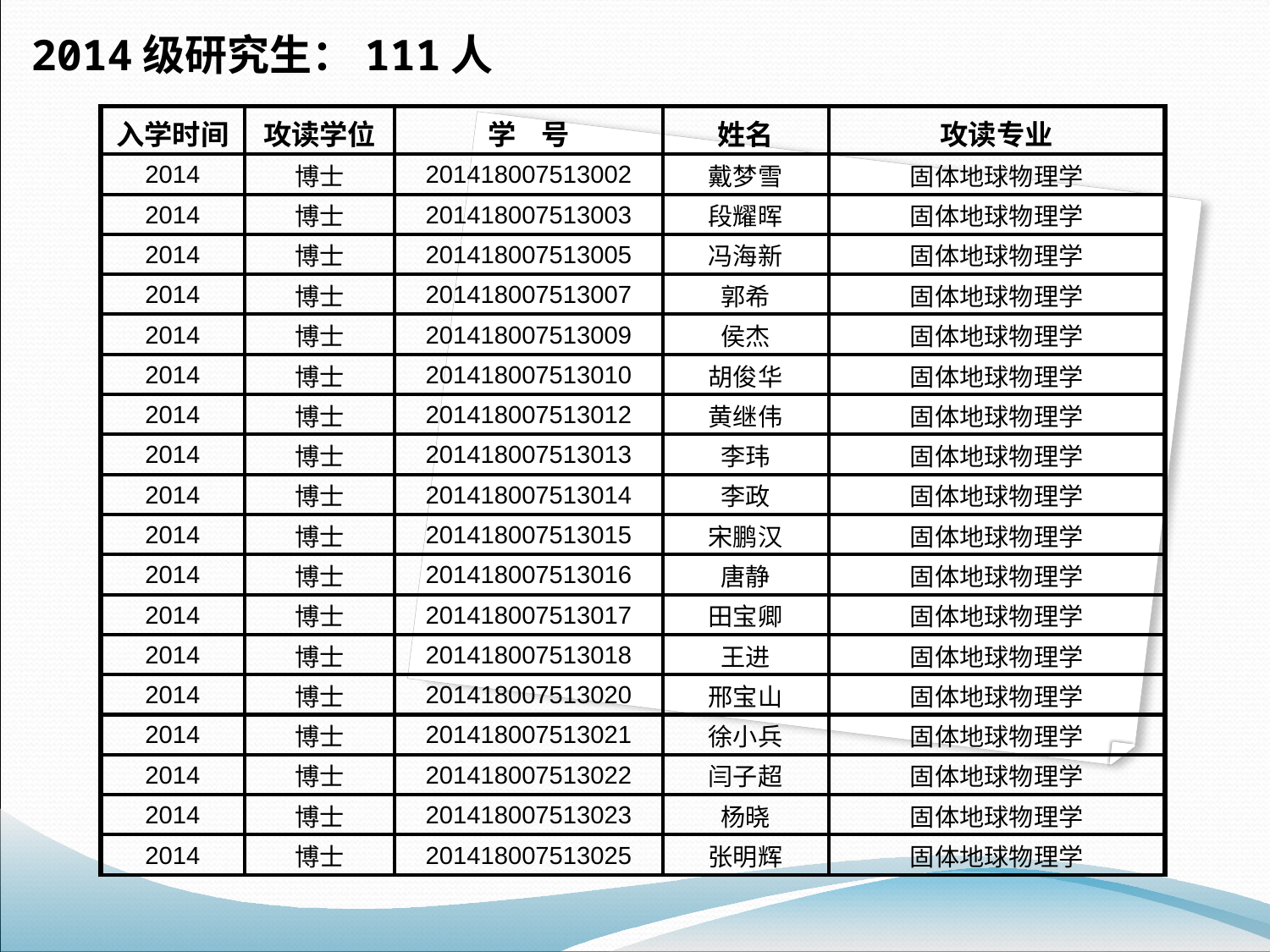

2014级研究生：111人
| 入学时间 | 攻读学位 | 学 号 | 姓名 | 攻读专业 |
| --- | --- | --- | --- | --- |
| 2014 | 博士 | 201418007513002 | 戴梦雪 | 固体地球物理学 |
| 2014 | 博士 | 201418007513003 | 段耀晖 | 固体地球物理学 |
| 2014 | 博士 | 201418007513005 | 冯海新 | 固体地球物理学 |
| 2014 | 博士 | 201418007513007 | 郭希 | 固体地球物理学 |
| 2014 | 博士 | 201418007513009 | 侯杰 | 固体地球物理学 |
| 2014 | 博士 | 201418007513010 | 胡俊华 | 固体地球物理学 |
| 2014 | 博士 | 201418007513012 | 黄继伟 | 固体地球物理学 |
| 2014 | 博士 | 201418007513013 | 李玮 | 固体地球物理学 |
| 2014 | 博士 | 201418007513014 | 李政 | 固体地球物理学 |
| 2014 | 博士 | 201418007513015 | 宋鹏汉 | 固体地球物理学 |
| 2014 | 博士 | 201418007513016 | 唐静 | 固体地球物理学 |
| 2014 | 博士 | 201418007513017 | 田宝卿 | 固体地球物理学 |
| 2014 | 博士 | 201418007513018 | 王进 | 固体地球物理学 |
| 2014 | 博士 | 201418007513020 | 邢宝山 | 固体地球物理学 |
| 2014 | 博士 | 201418007513021 | 徐小兵 | 固体地球物理学 |
| 2014 | 博士 | 201418007513022 | 闫子超 | 固体地球物理学 |
| 2014 | 博士 | 201418007513023 | 杨晓 | 固体地球物理学 |
| 2014 | 博士 | 201418007513025 | 张明辉 | 固体地球物理学 |